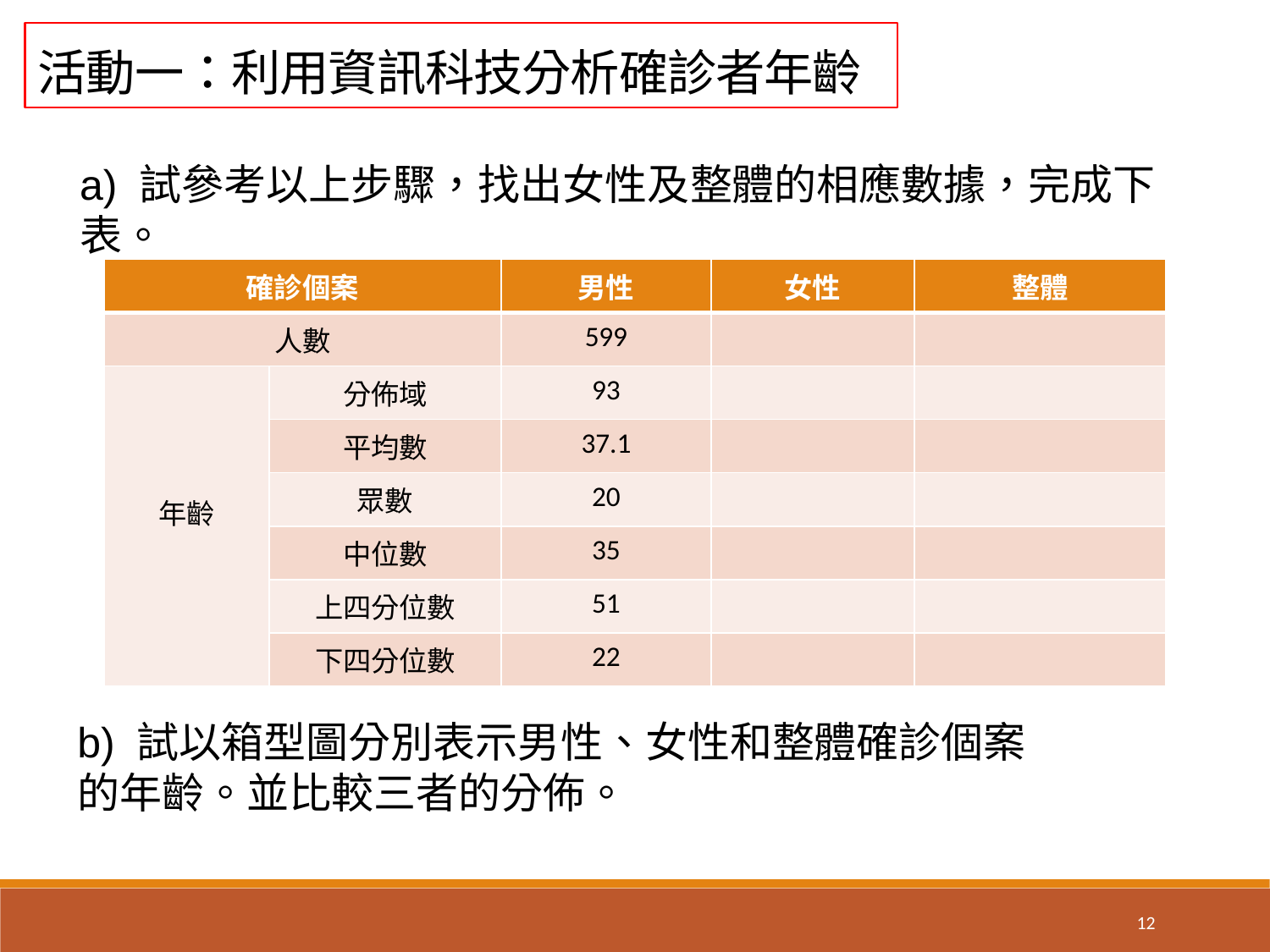

活動一：利用資訊科技分析確診者年齡
a) 試參考以上步驟，找出女性及整體的相應數據，完成下表。
| 確診個案 |  | 男性 | 女性 | 整體 |
| --- | --- | --- | --- | --- |
| 人數 |  | 599 |  |  |
| 年齡 | 分佈域 | 93 |  |  |
|  | 平均數 | 37.1 |  |  |
|  | 眾數 | 20 |  |  |
|  | 中位數 | 35 |  |  |
|  | 上四分位數 | 51 |  |  |
|  | 下四分位數 | 22 |  |  |
b) 試以箱型圖分別表示男性、女性和整體確診個案
的年齡。並比較三者的分佈。

12